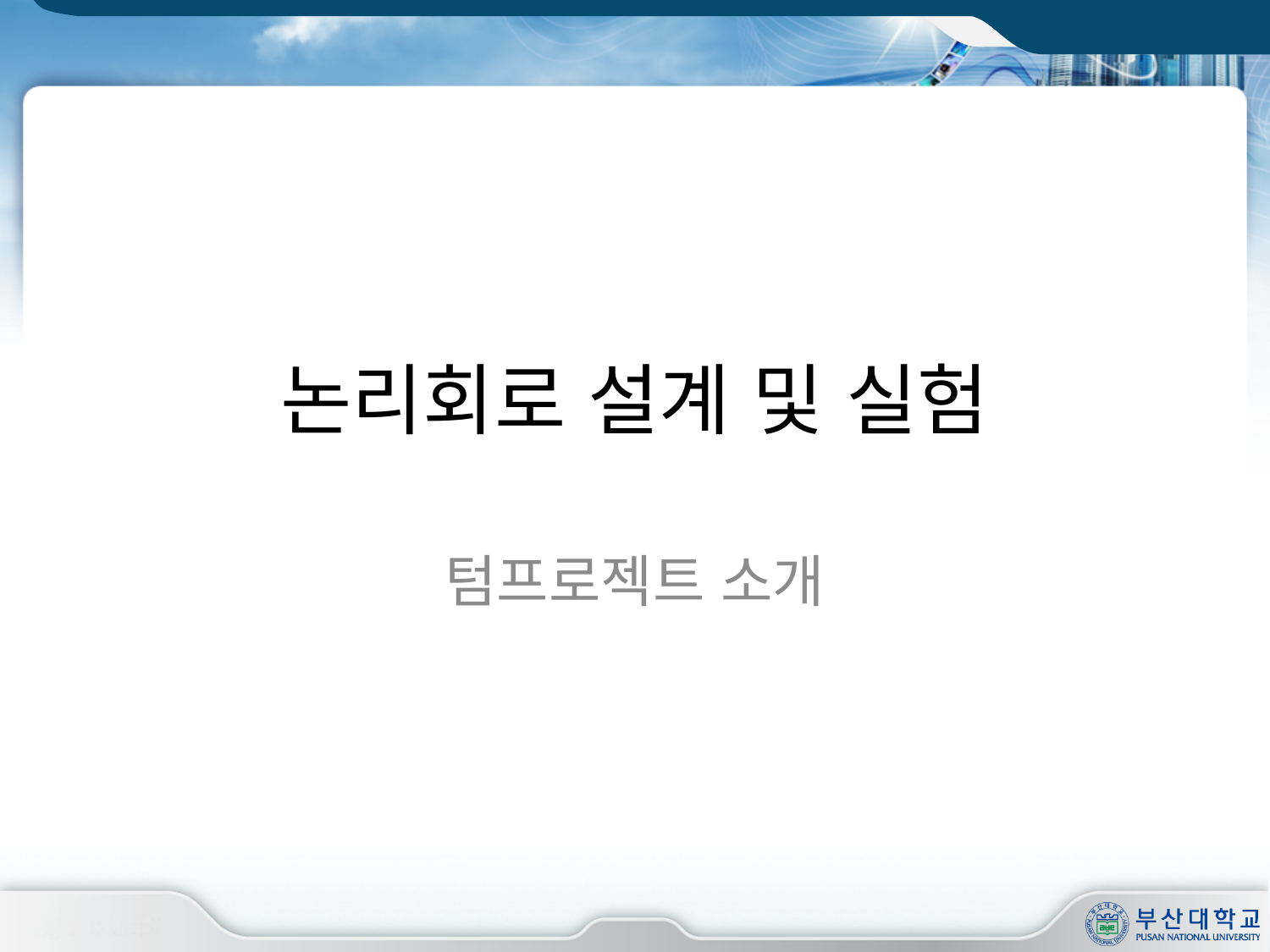

# 논리회로 설계 및 실험
텀프로젝트 소개